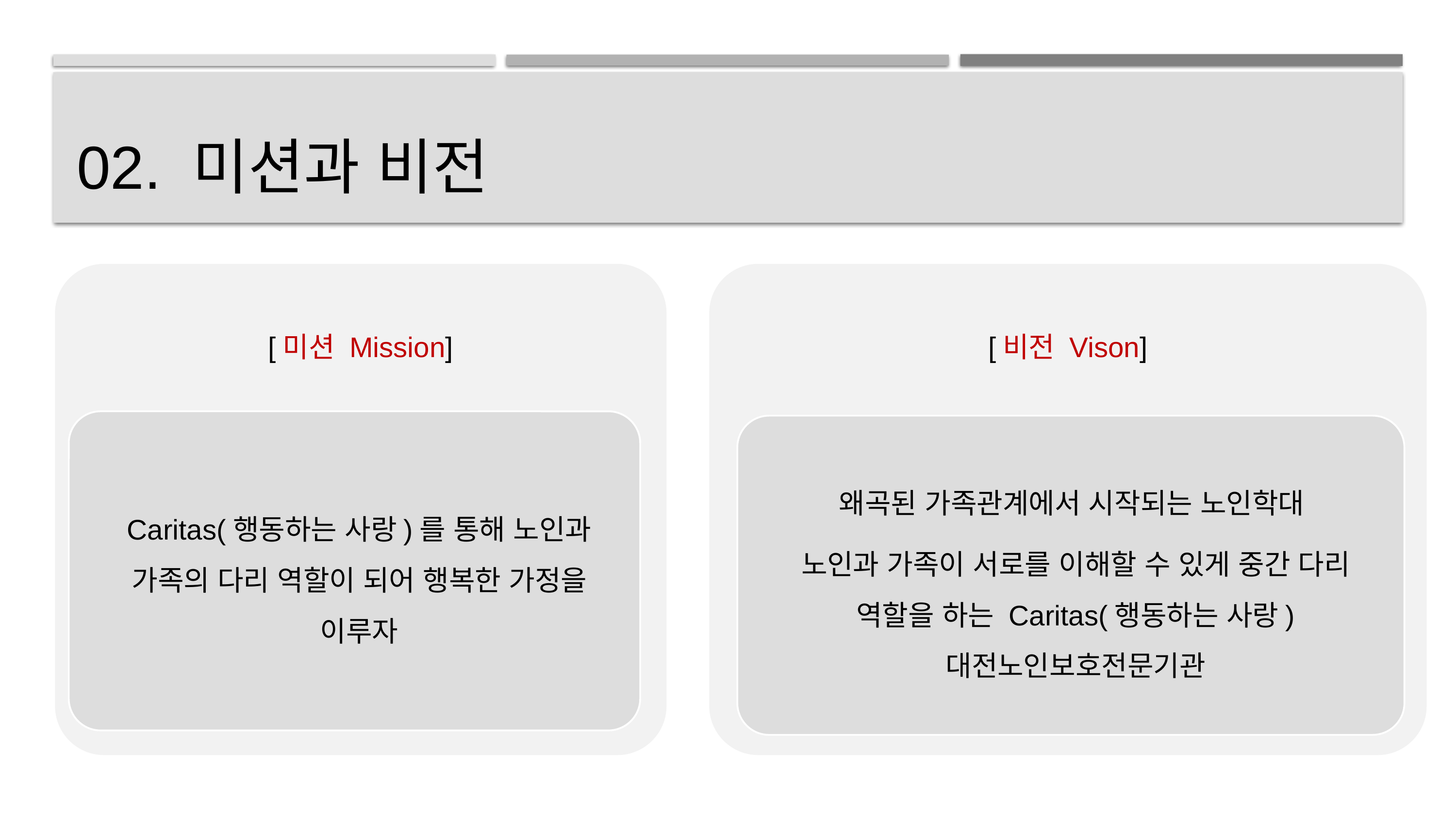

# 02. 미션과 비전
[미션 Mission]
Caritas(행동하는 사랑)를 통해 노인과 가족의 다리 역할이 되어 행복한 가정을 이루자
[비전 Vison]
왜곡된 가족관계에서 시작되는 노인학대
노인과 가족이 서로를 이해할 수 있게 중간 다리 역할을 하는 Caritas(행동하는 사랑) 대전노인보호전문기관